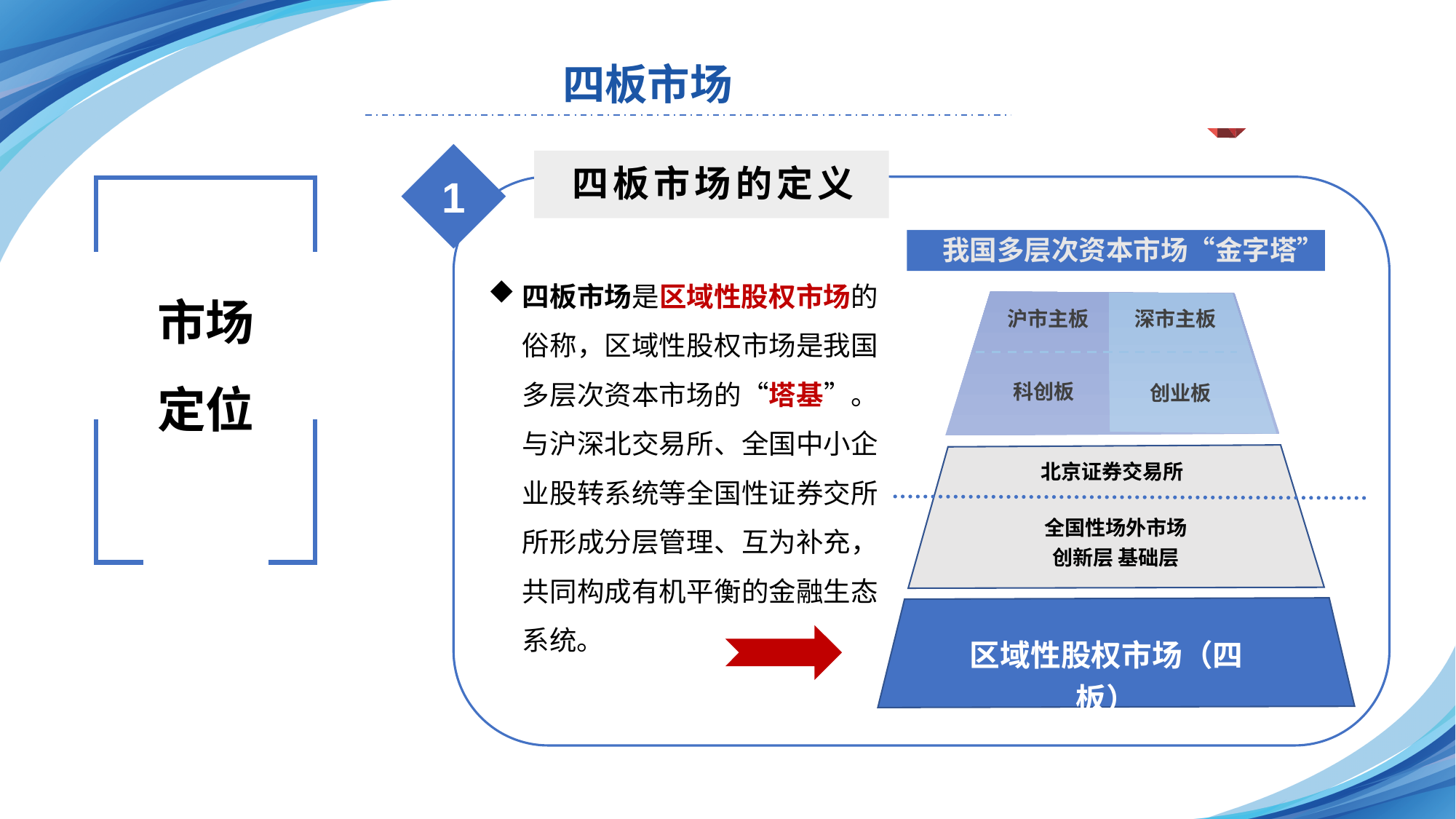

四板市场

1

四板市场的定义

我国多层次资本市场“金字塔”

市场
定位
四板市场是区域性股权市场的俗称，区域性股权市场是我国多层次资本市场的“塔基”。与沪深北交易所、全国中小企业股转系统等全国性证券交所所形成分层管理、互为补充，共同构成有机平衡的金融生态系统。

沪市主板

深市主板

科创板

创业板

北京证券交易所

全国性场外市场
创新层 基础层

区域性股权市场（四板）